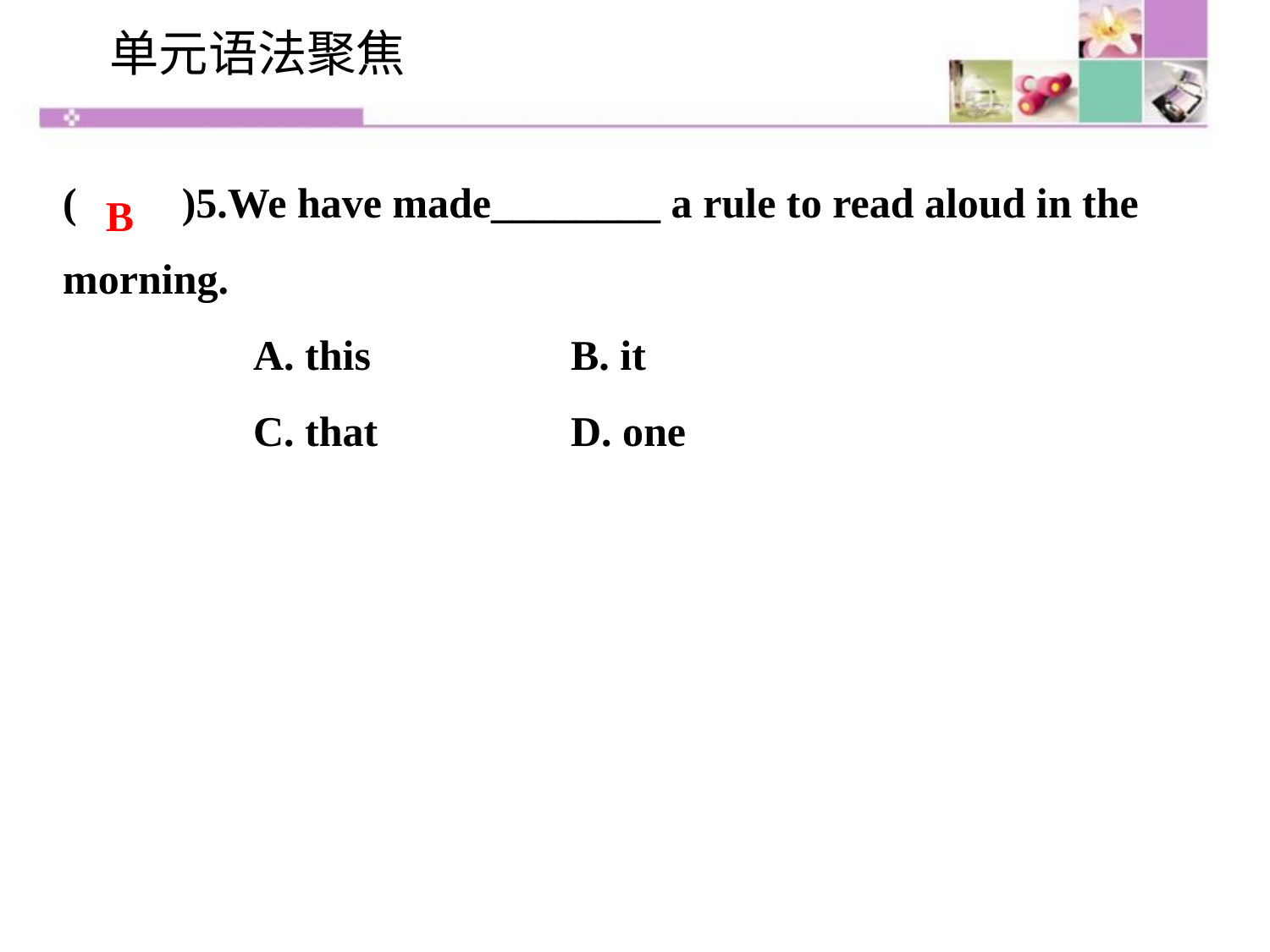

单元语法聚焦

(　　)5.We have made________ a rule to read aloud in the morning.
	      A. this  		B. it
	      C. that  		D. one
B